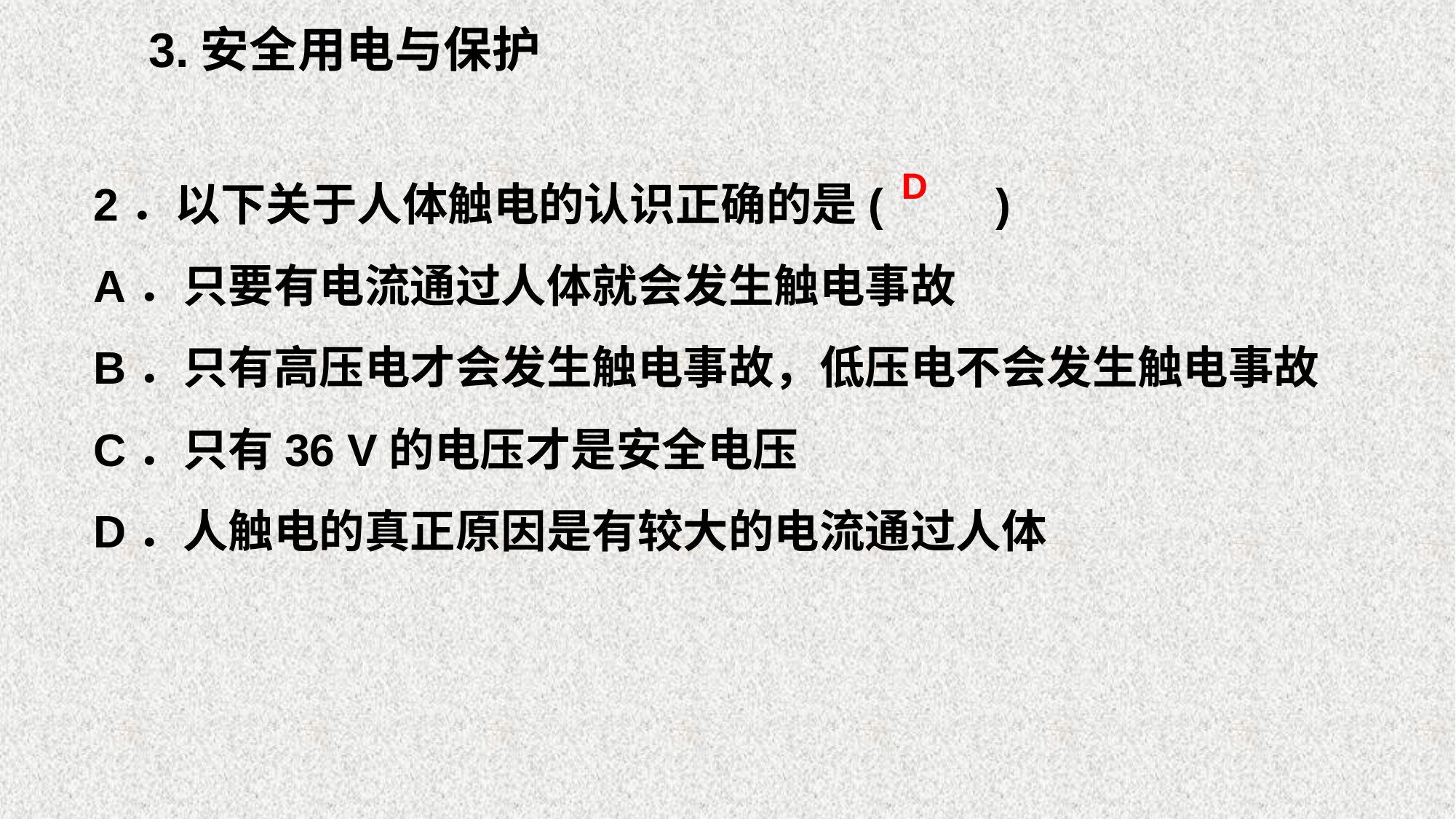

3.安全用电与保护
2．以下关于人体触电的认识正确的是(　　)
A．只要有电流通过人体就会发生触电事故
B．只有高压电才会发生触电事故，低压电不会发生触电事故
C．只有36 V的电压才是安全电压
D．人触电的真正原因是有较大的电流通过人体
D